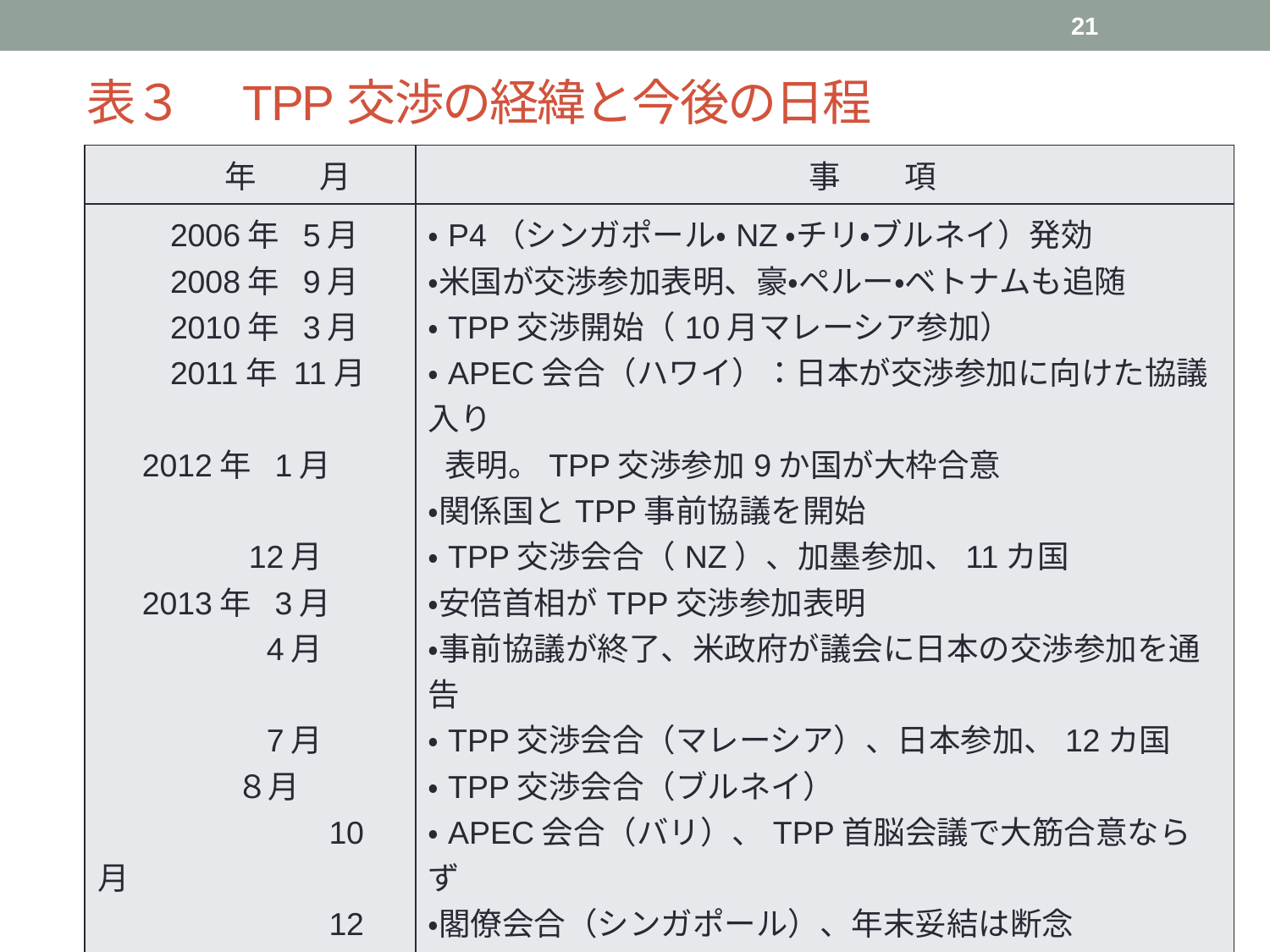

21
# 表３　TPP交渉の経緯と今後の日程
| 年　　月 | 事　　項 |
| --- | --- |
| 2006年 5月 　　2008年 9月 　　2010年 3月 　　2011年 11月 　　　　　 2012年 1月　　　　 12月 2013年 3月 4月　　　 7月 ８月 　　　　　　　10月 　　　　　　　12月 　　2014年　2月 　　　　　　　 4月 　　　　　　　 5月 　　　　　　 11月 | ・P4（シンガポール・NZ・チリ・ブルネイ）発効 ・米国が交渉参加表明、豪・ペルー・ベトナムも追随 ・TPP交渉開始（10月マレーシア参加） ・APEC会合（ハワイ）：日本が交渉参加に向けた協議入り 表明。TPP交渉参加9か国が大枠合意 ・関係国とTPP事前協議を開始 ・TPP交渉会合（NZ）、加墨参加、11カ国 ・安倍首相がTPP交渉参加表明 ・事前協議が終了、米政府が議会に日本の交渉参加を通告 ・TPP交渉会合（マレーシア）、日本参加、12カ国 ・TPP交渉会合（ブルネイ） ・APEC会合（バリ）、TPP首脳会議で大筋合意ならず ・閣僚会合（シンガポール）、年末妥結は断念 ・閣僚会合（シンガポール）、大筋合意は再度先送り ・オバマ訪日、日米首脳会談 ・APEC閣僚会合（青島） ・米議会中間選挙、APEC首脳会議（北京） |